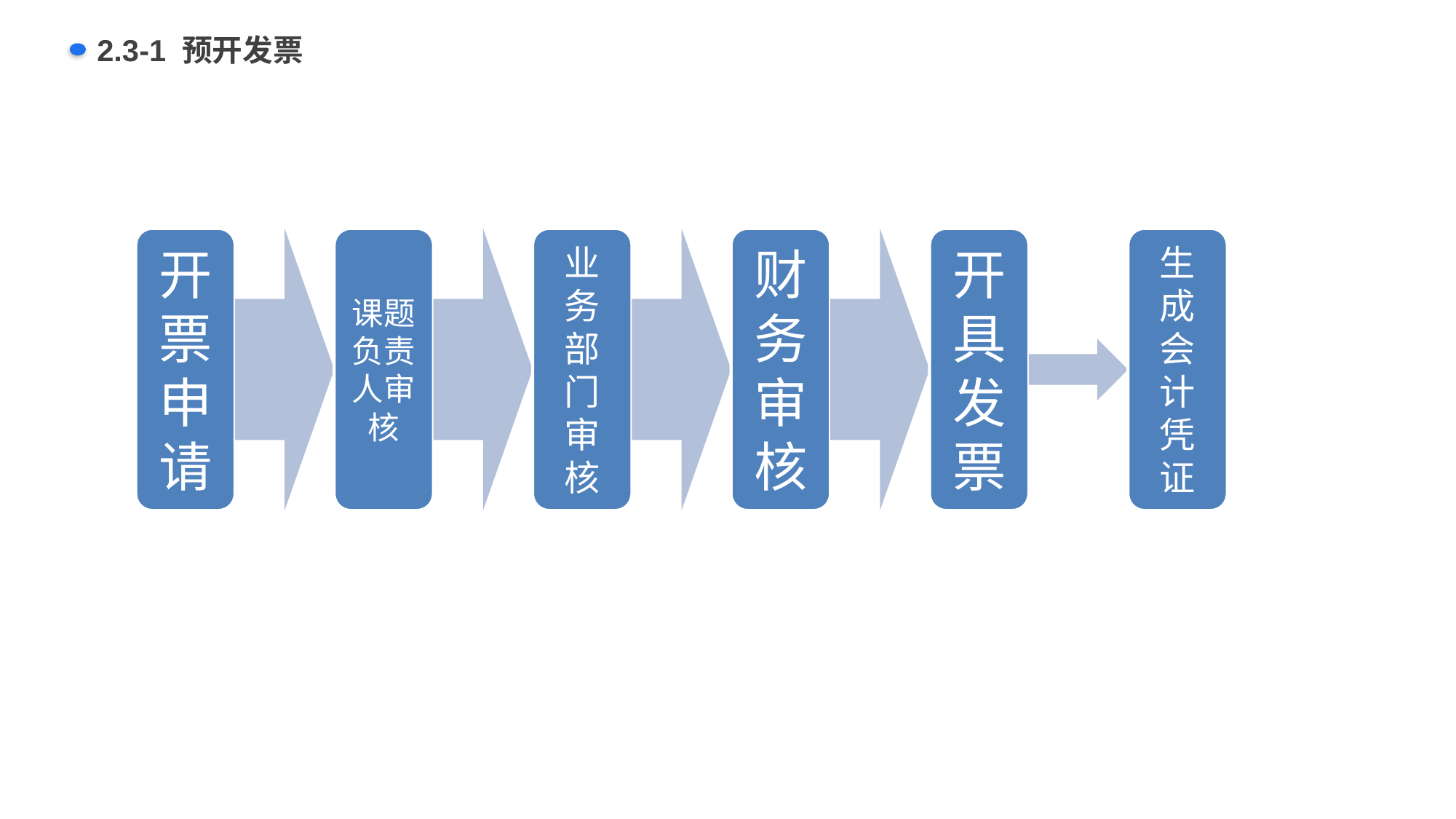

# 2.3-1 预开发票
开票申请
课题负责人审核
业务部门审核
财务审核
开具发票
生成会计凭证